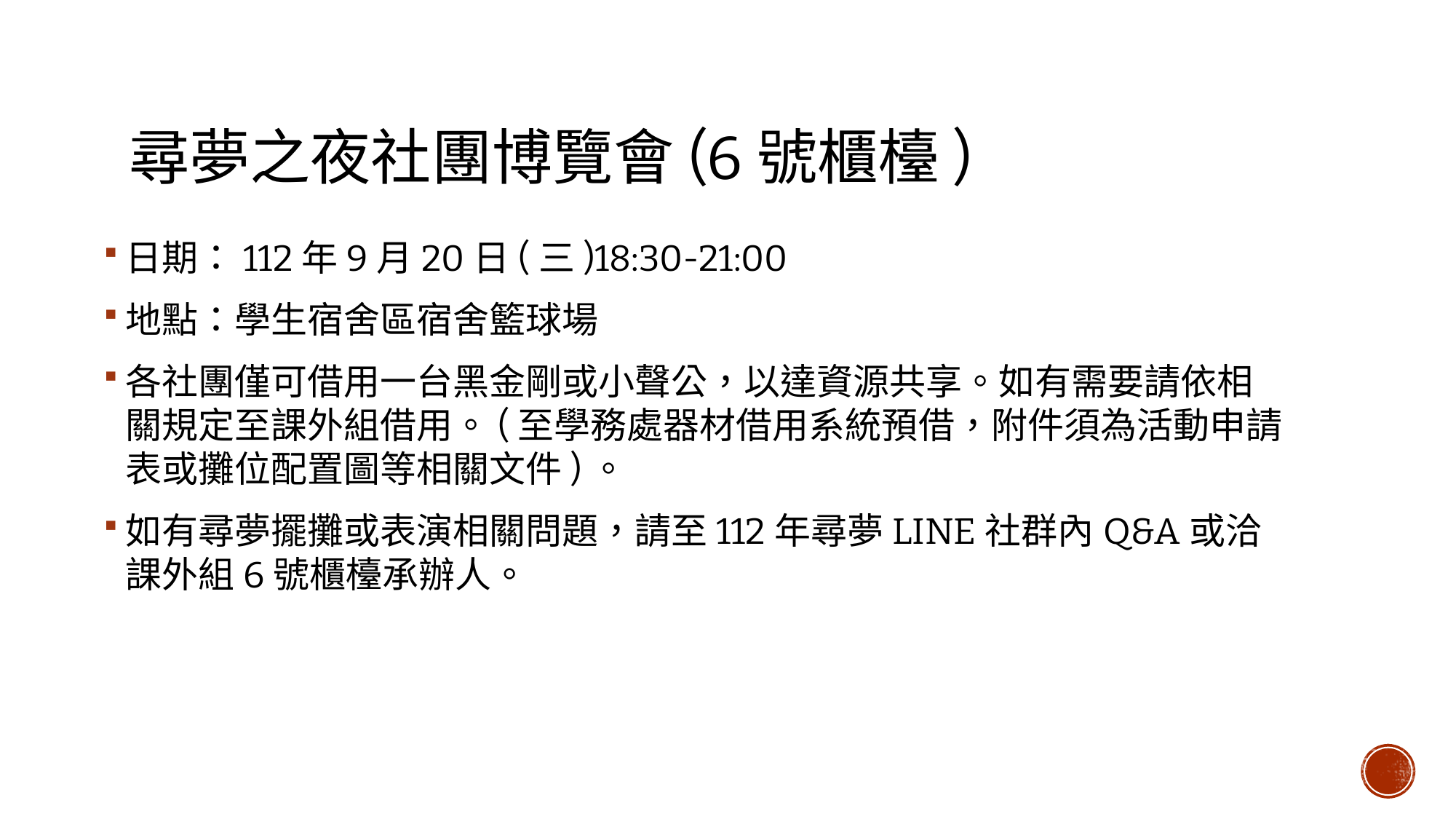

# 尋夢之夜社團博覽會(6號櫃檯)
日期：112年9月20日(三)18:30-21:00
地點：學生宿舍區宿舍籃球場
各社團僅可借用一台黑金剛或小聲公，以達資源共享。如有需要請依相關規定至課外組借用。(至學務處器材借用系統預借，附件須為活動申請表或攤位配置圖等相關文件)。
如有尋夢擺攤或表演相關問題，請至112年尋夢LINE社群內Q&A或洽課外組6號櫃檯承辦人。